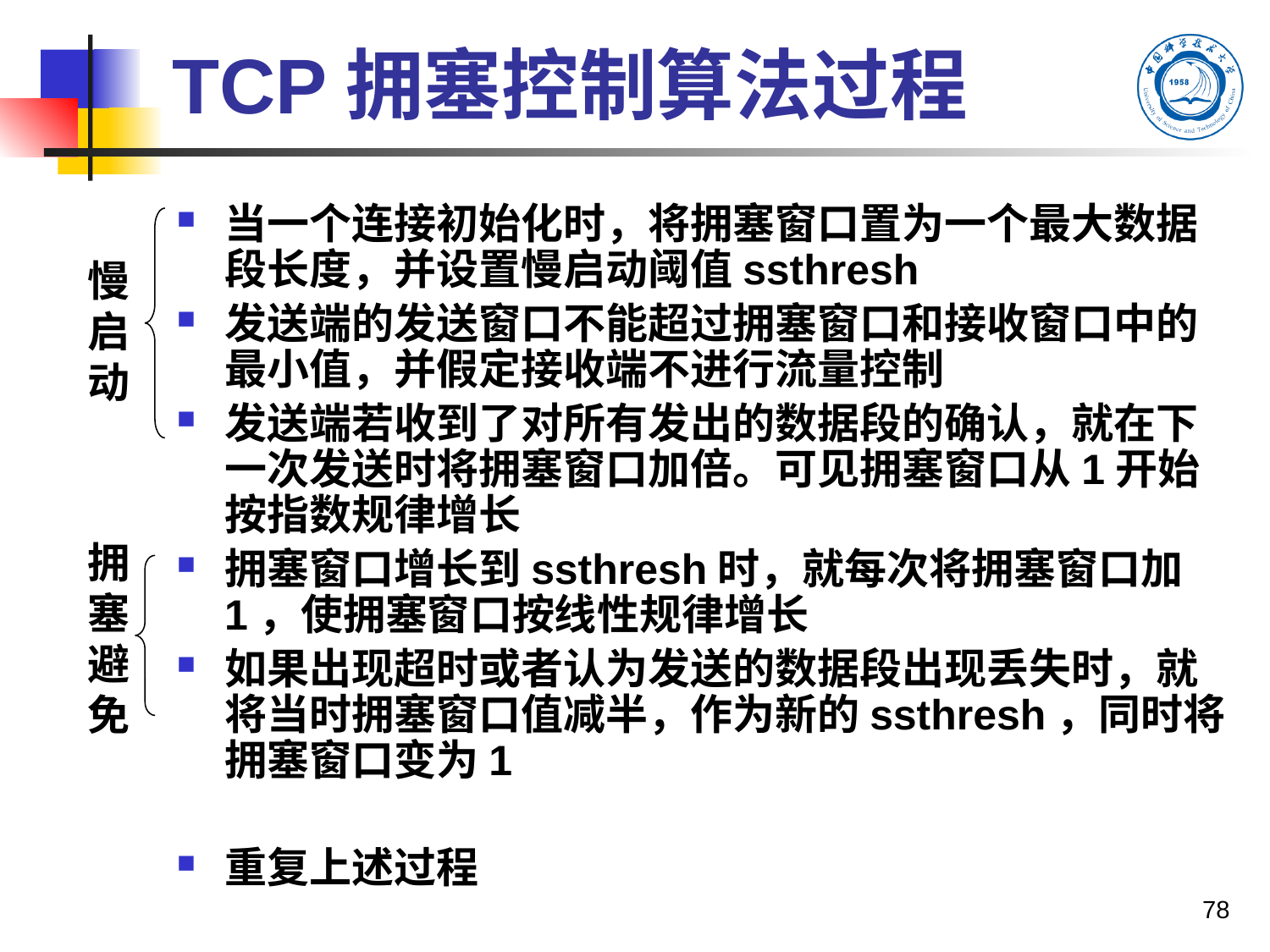

#
TCP拥塞控制算法过程
当一个连接初始化时，将拥塞窗口置为一个最大数据段长度，并设置慢启动阈值ssthresh
发送端的发送窗口不能超过拥塞窗口和接收窗口中的最小值，并假定接收端不进行流量控制
发送端若收到了对所有发出的数据段的确认，就在下一次发送时将拥塞窗口加倍。可见拥塞窗口从1开始按指数规律增长
拥塞窗口增长到ssthresh时，就每次将拥塞窗口加1，使拥塞窗口按线性规律增长
如果出现超时或者认为发送的数据段出现丢失时，就将当时拥塞窗口值减半，作为新的ssthresh，同时将拥塞窗口变为1

重复上述过程

慢启动
拥塞避免

78